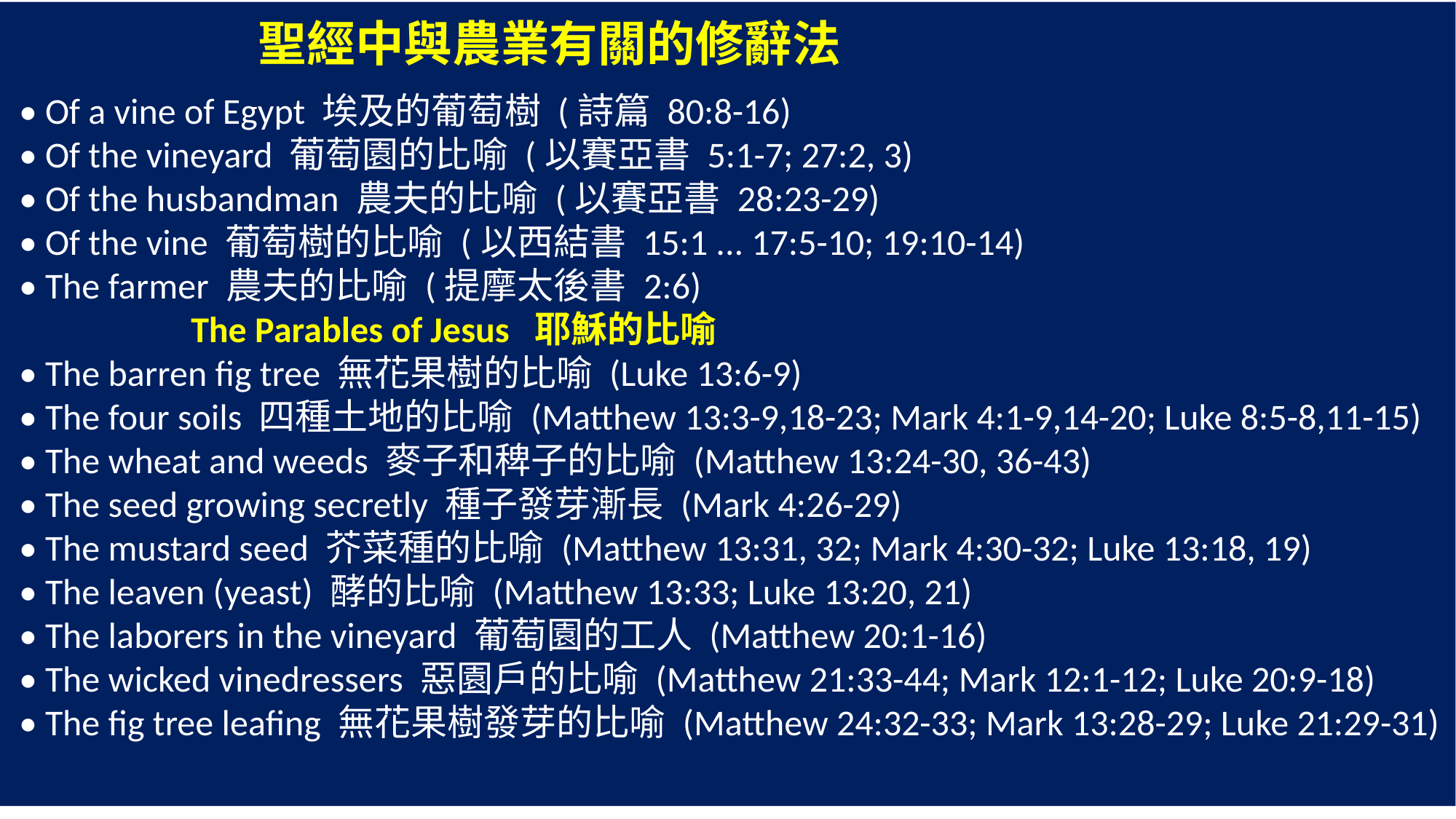

聖經中與農業有關的修辭法

 • Of a vine of Egypt 埃及的葡萄樹 (詩篇 80:8-16)
 • Of the vineyard 葡萄園的比喻 (以賽亞書 5:1-7; 27:2, 3)
 • Of the husbandman 農夫的比喻 (以賽亞書 28:23-29)
 • Of the vine 葡萄樹的比喻 (以西結書 15:1 ... 17:5-10; 19:10-14)
 • The farmer 農夫的比喻 (提摩太後書 2:6)
                      The Parables of Jesus  耶穌的比喻
 • The barren fig tree 無花果樹的比喻 (Luke 13:6-9)
 • The four soils 四種土地的比喻 (Matthew 13:3-9,18-23; Mark 4:1-9,14-20; Luke 8:5-8,11-15)
 • The wheat and weeds 麥子和稗子的比喻 (Matthew 13:24-30, 36-43)
 • The seed growing secretly 種子發芽漸長 (Mark 4:26-29)
 • The mustard seed 芥菜種的比喻 (Matthew 13:31, 32; Mark 4:30-32; Luke 13:18, 19)
 • The leaven (yeast) 酵的比喻 (Matthew 13:33; Luke 13:20, 21)
 • The laborers in the vineyard 葡萄園的工人 (Matthew 20:1-16)
 • The wicked vinedressers 惡園戶的比喻 (Matthew 21:33-44; Mark 12:1-12; Luke 20:9-18)
 • The fig tree leafing 無花果樹發芽的比喻 (Matthew 24:32-33; Mark 13:28-29; Luke 21:29-31)